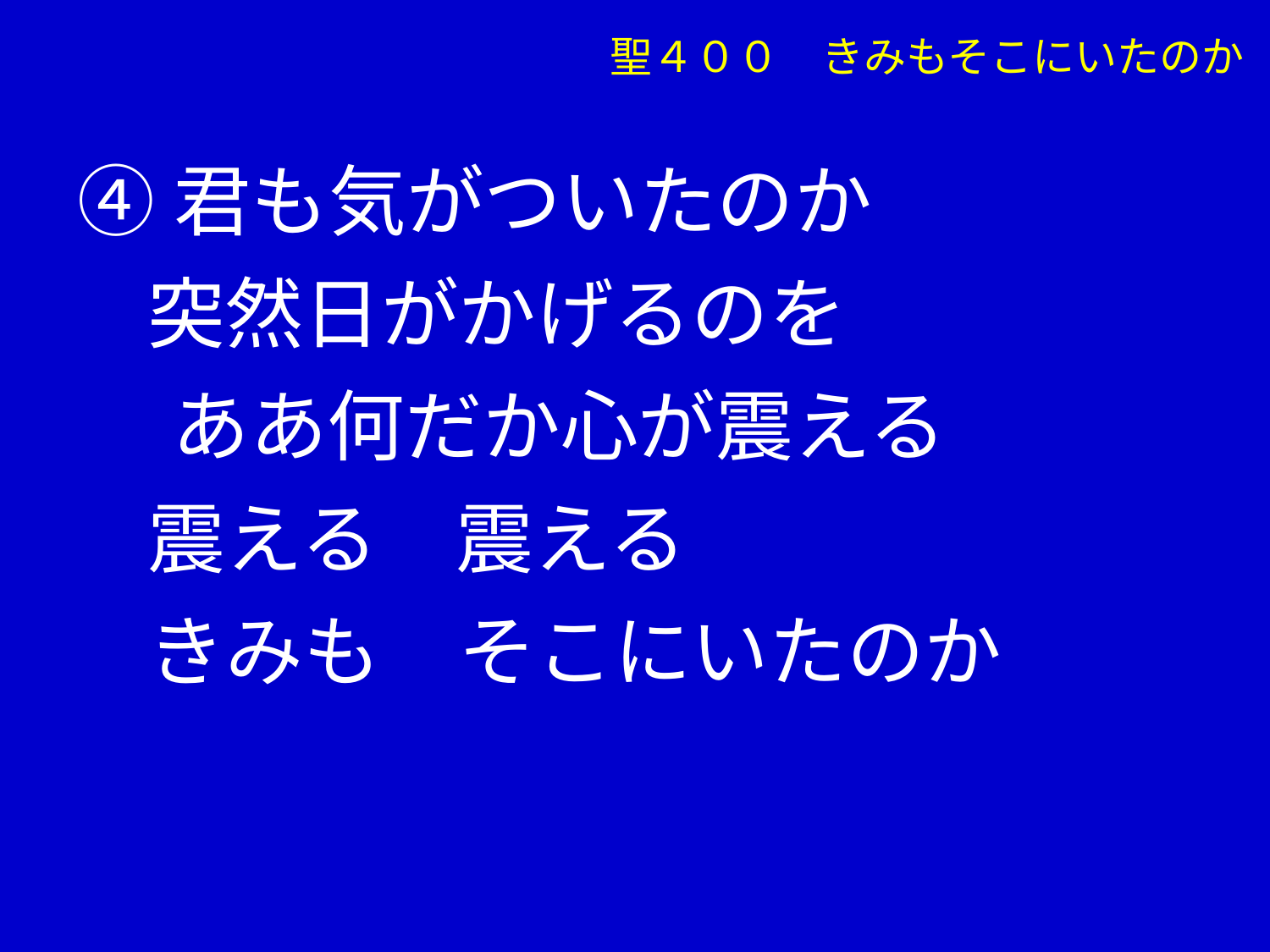

聖４００　きみもそこにいたのか
④君も気がついたのか
   突然日がかげるのを
　 ああ何だか心が震える
   震える　震える
   きみも　そこにいたのか